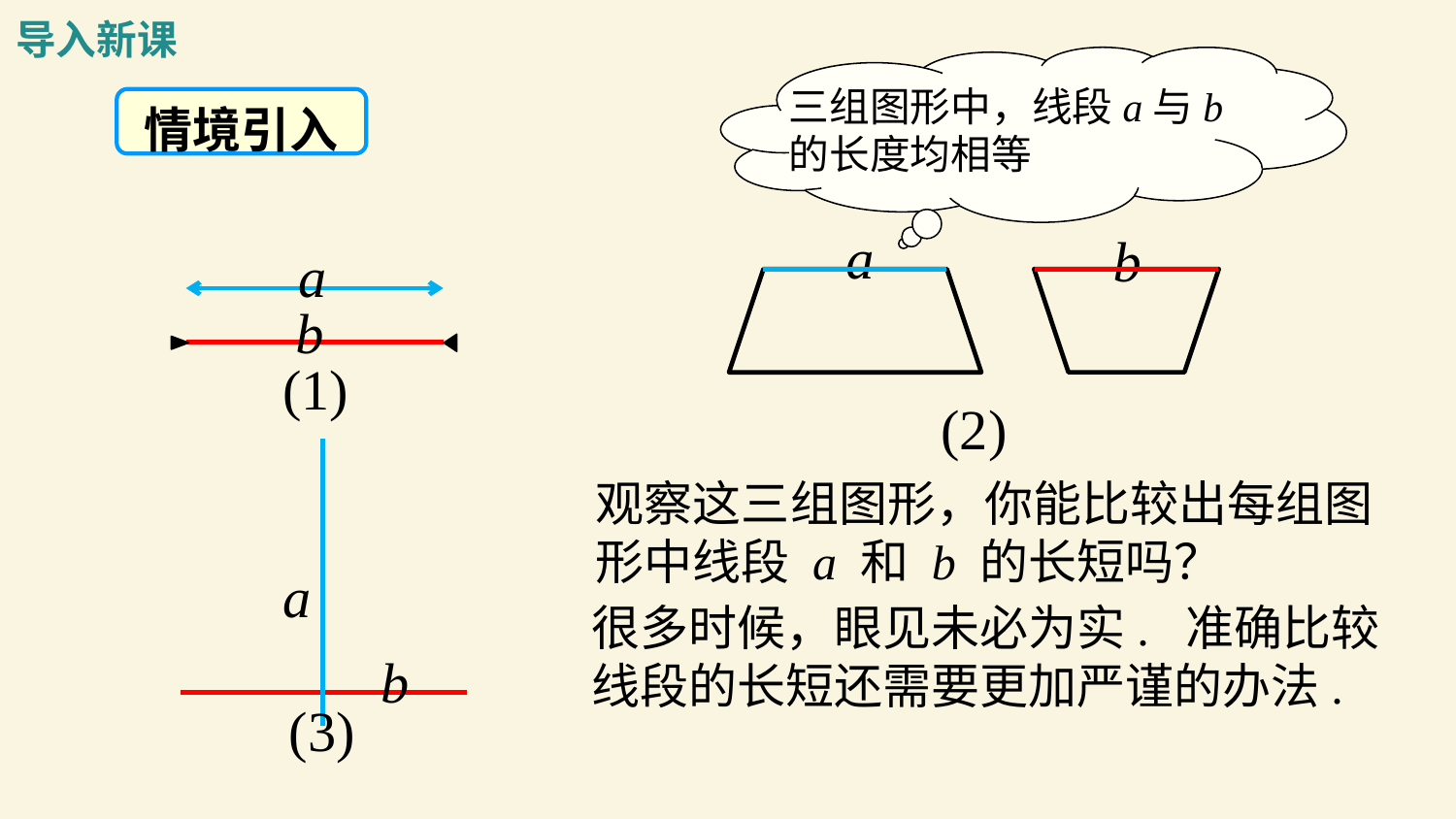

导入新课

三组图形中，线段a与b的长度均相等

情境引入
a
b
a

b

(1)
(2)
观察这三组图形，你能比较出每组图形中线段 a 和 b 的长短吗？
a
很多时候，眼见未必为实.  准确比较线段的长短还需要更加严谨的办法.
b
(3)